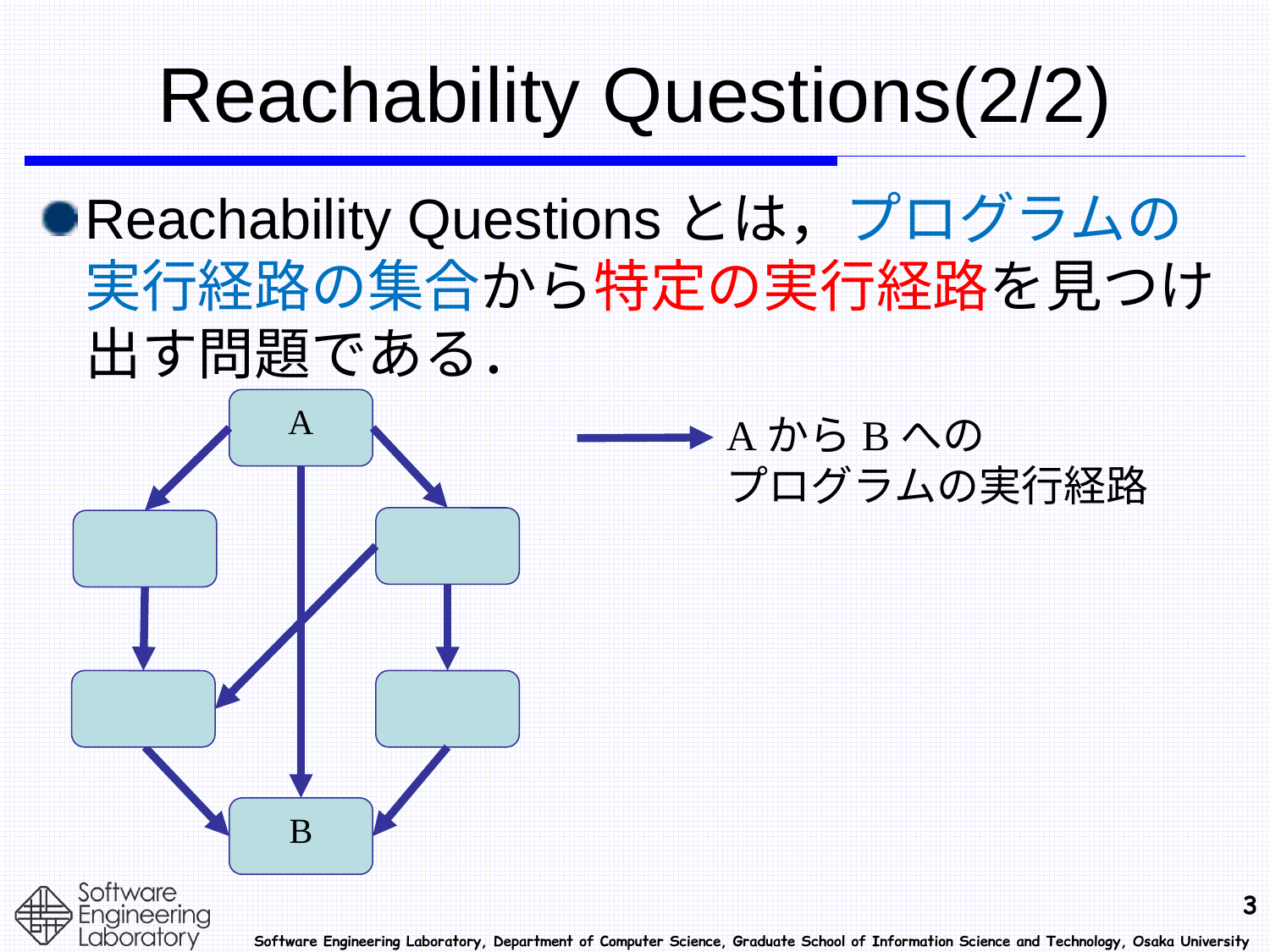

# Reachability Questions(2/2)
Reachability Questionsとは，プログラムの実行経路の集合から特定の実行経路を見つけ出す問題である．
A

B
AからBへの
プログラムの実行経路